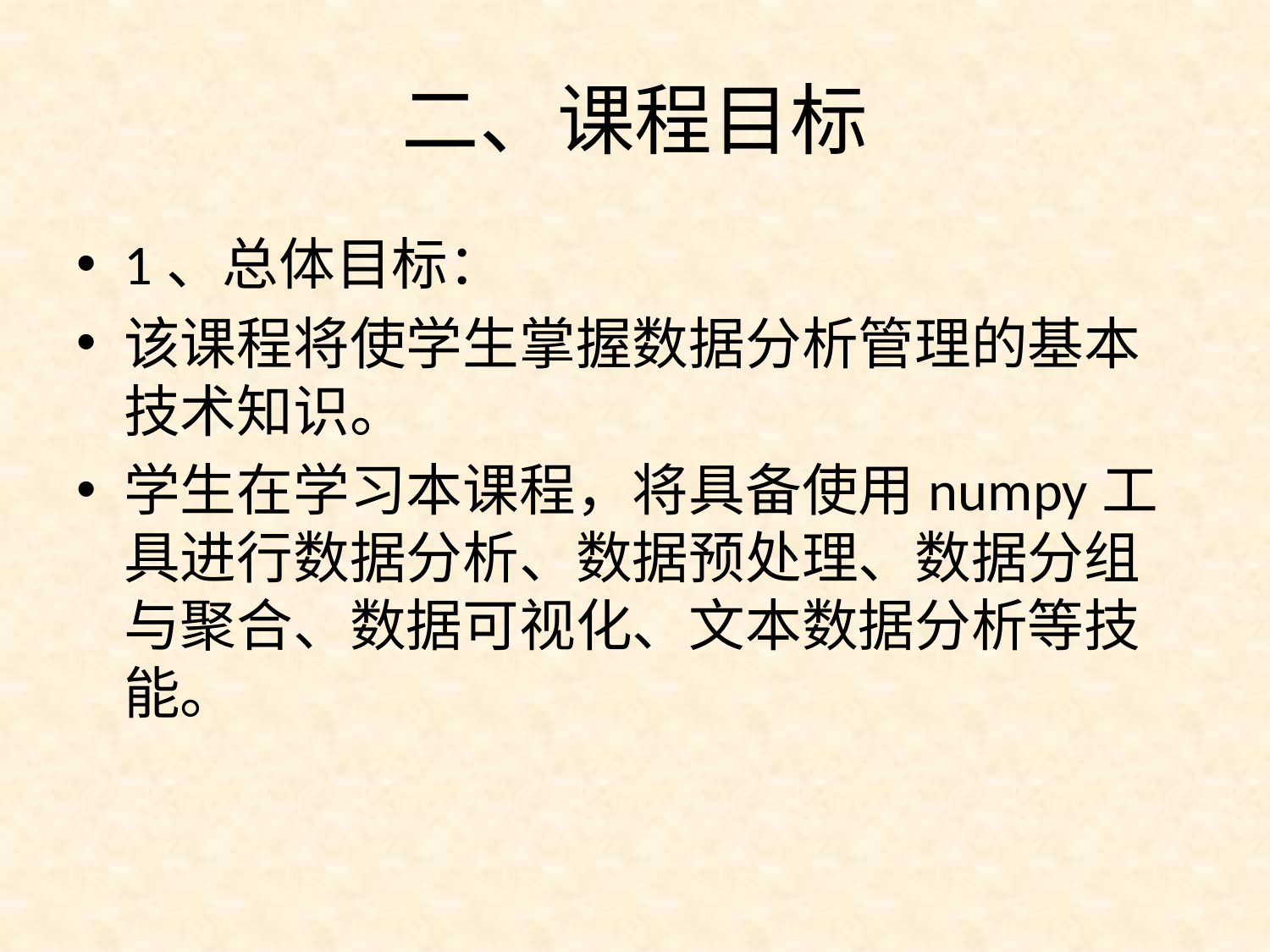

# 二、课程目标
1、总体目标：
该课程将使学生掌握数据分析管理的基本技术知识。
学生在学习本课程，将具备使用numpy工具进行数据分析、数据预处理、数据分组与聚合、数据可视化、文本数据分析等技能。